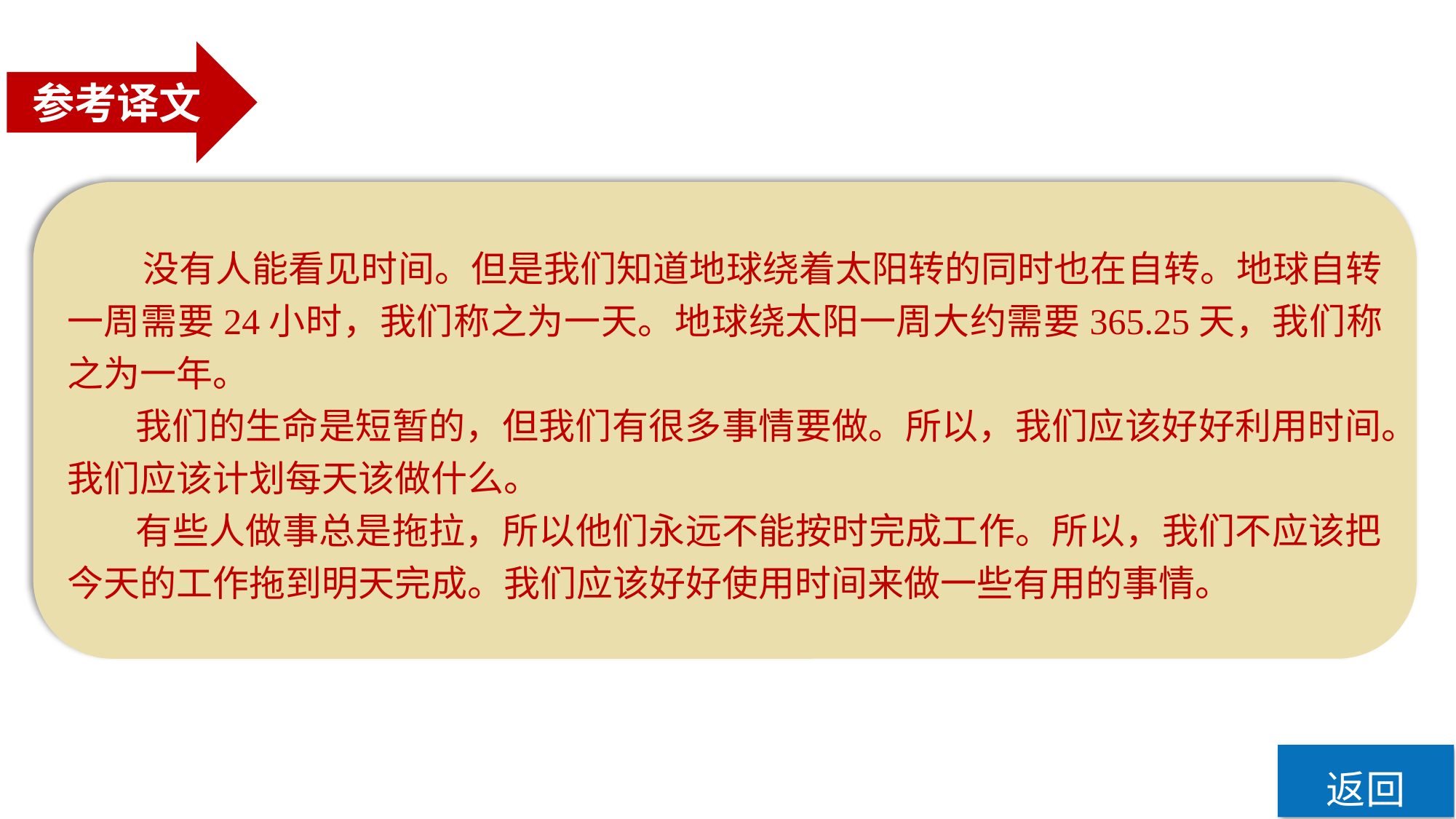

参考译文
        没有人能看见时间。但是我们知道地球绕着太阳转的同时也在自转。地球自转一周需要24小时，我们称之为一天。地球绕太阳一周大约需要365.25天，我们称之为一年。
       我们的生命是短暂的，但我们有很多事情要做。所以，我们应该好好利用时间。我们应该计划每天该做什么。
       有些人做事总是拖拉，所以他们永远不能按时完成工作。所以，我们不应该把今天的工作拖到明天完成。我们应该好好使用时间来做一些有用的事情。
返回